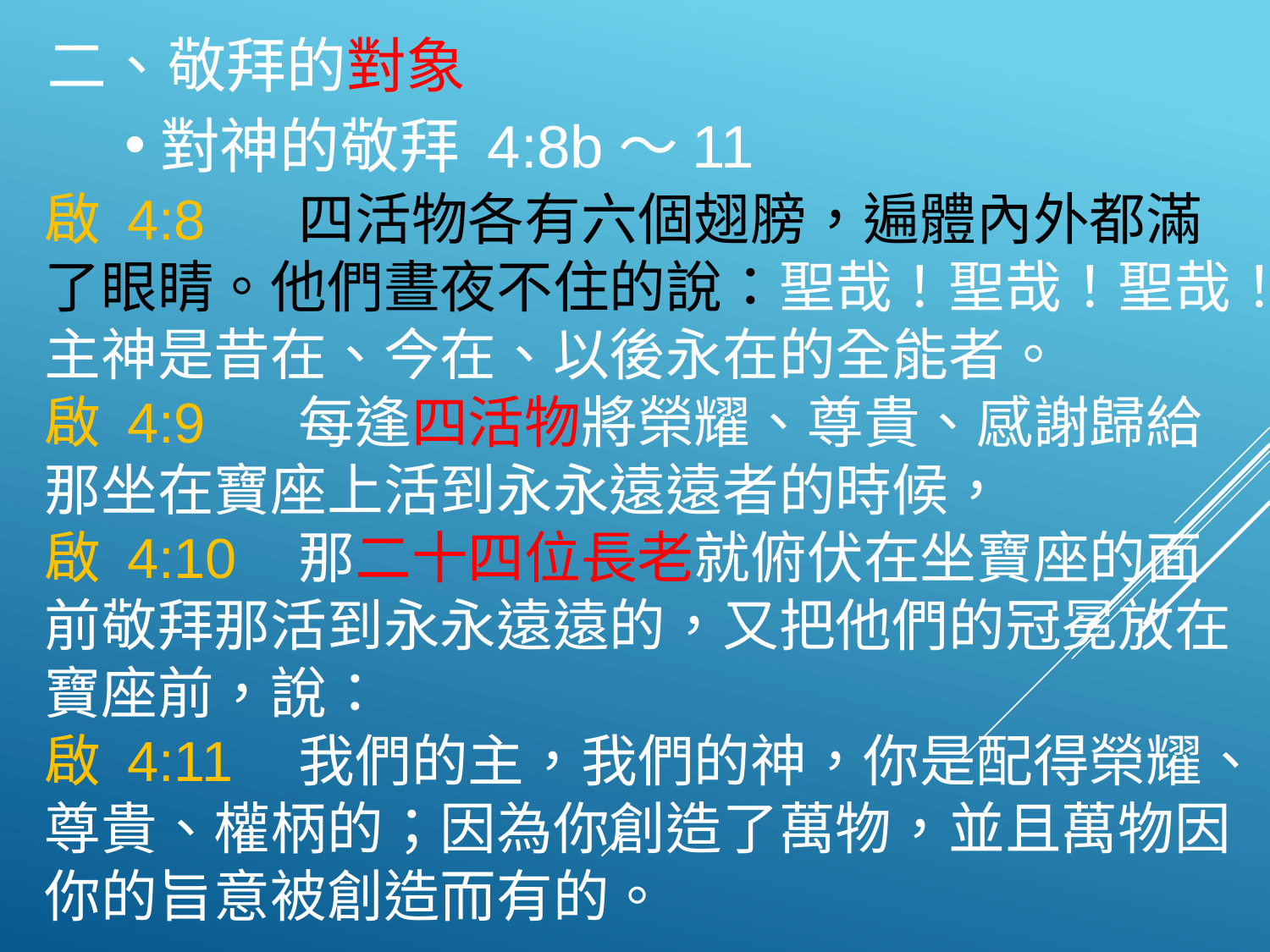

二、敬拜的對象
對神的敬拜 4:8b～11

啟 4:8	四活物各有六個翅膀，遍體內外都滿了眼睛。他們晝夜不住的說：聖哉！聖哉！聖哉！主神是昔在、今在、以後永在的全能者。
啟 4:9	每逢四活物將榮耀、尊貴、感謝歸給那坐在寶座上活到永永遠遠者的時候，
啟 4:10 	那二十四位長老就俯伏在坐寶座的面前敬拜那活到永永遠遠的，又把他們的冠冕放在寶座前，說：
啟 4:11 	我們的主，我們的神，你是配得榮耀、尊貴、權柄的；因為你創造了萬物，並且萬物因你的旨意被創造而有的。